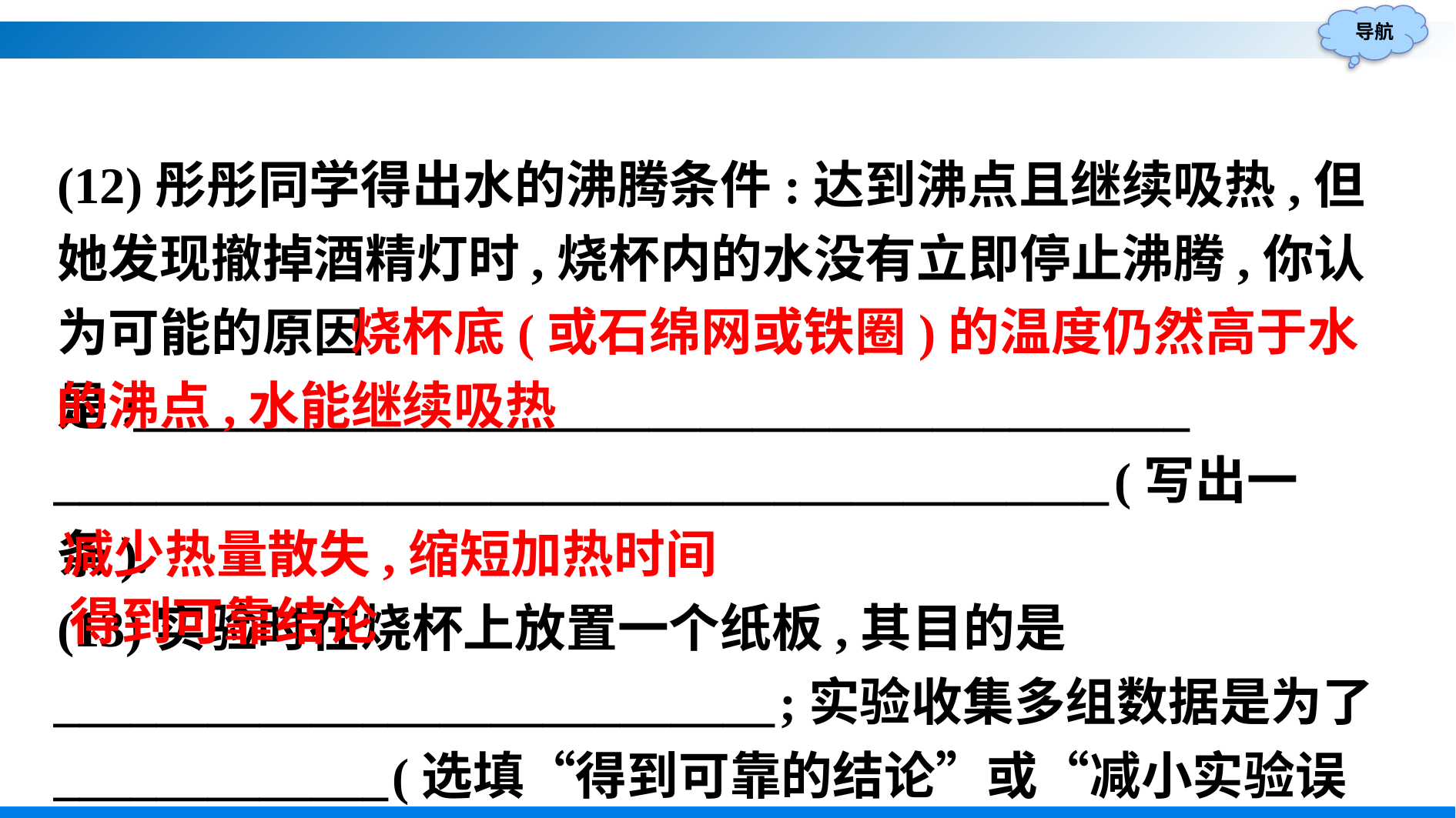

(12)彤彤同学得出水的沸腾条件:达到沸点且继续吸热,但她发现撤掉酒精灯时,烧杯内的水没有立即停止沸腾,你认为可能的原因是:_________________________________________
_________________________________________(写出一条).
(13)实验时在烧杯上放置一个纸板,其目的是____________________________;实验收集多组数据是为了_____________(选填“得到可靠的结论”或“减小实验误差”).
                        烧杯底(或石绵网或铁圈)的温度仍然高于水的沸点,水能继续吸热
减少热量散失,缩短加热时间
得到可靠结论